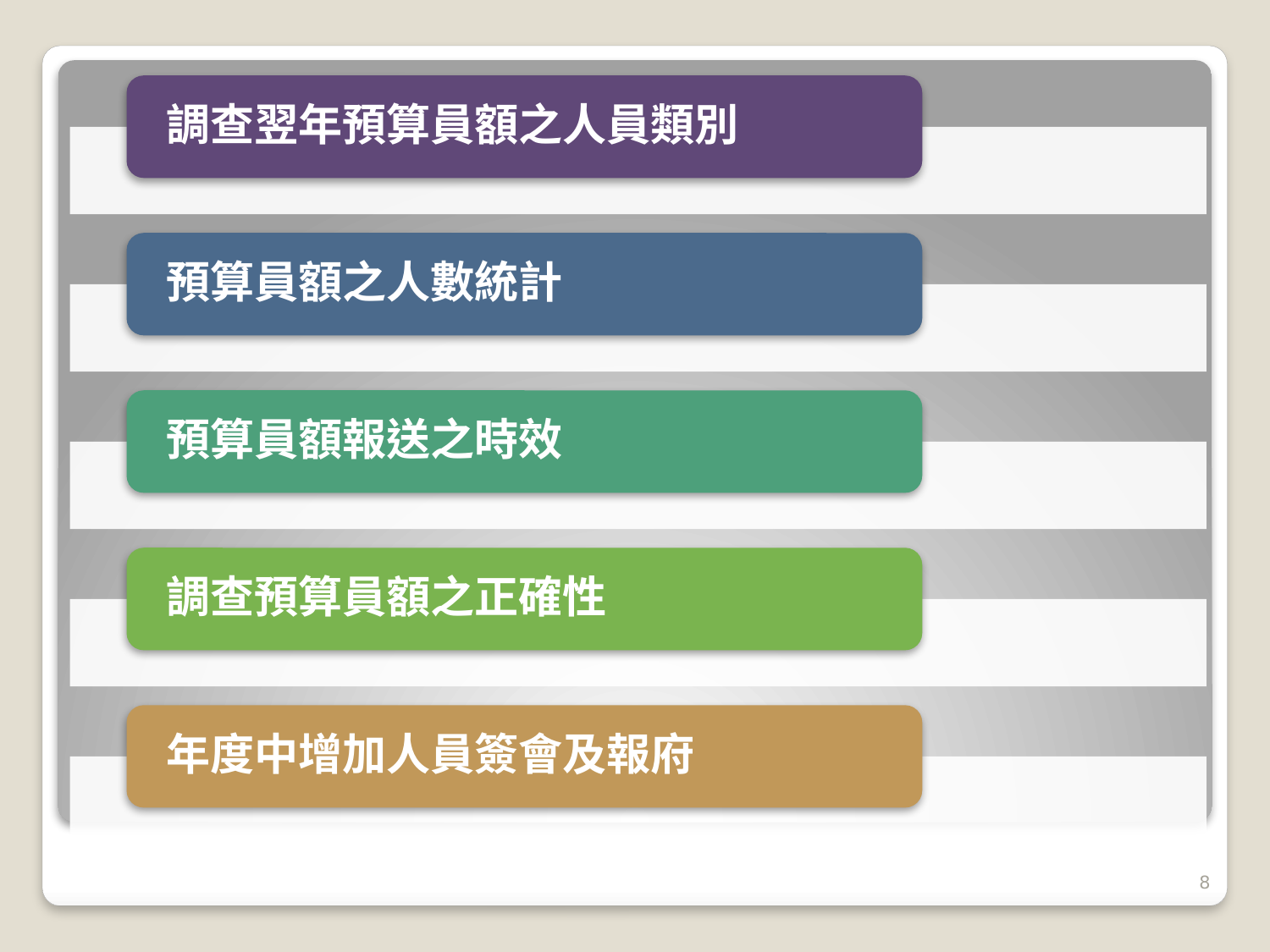

調查翌年預算員額之人員類別
預算員額之人數統計
預算員額報送之時效
調查預算員額之正確性
年度中增加人員簽會及報府
8